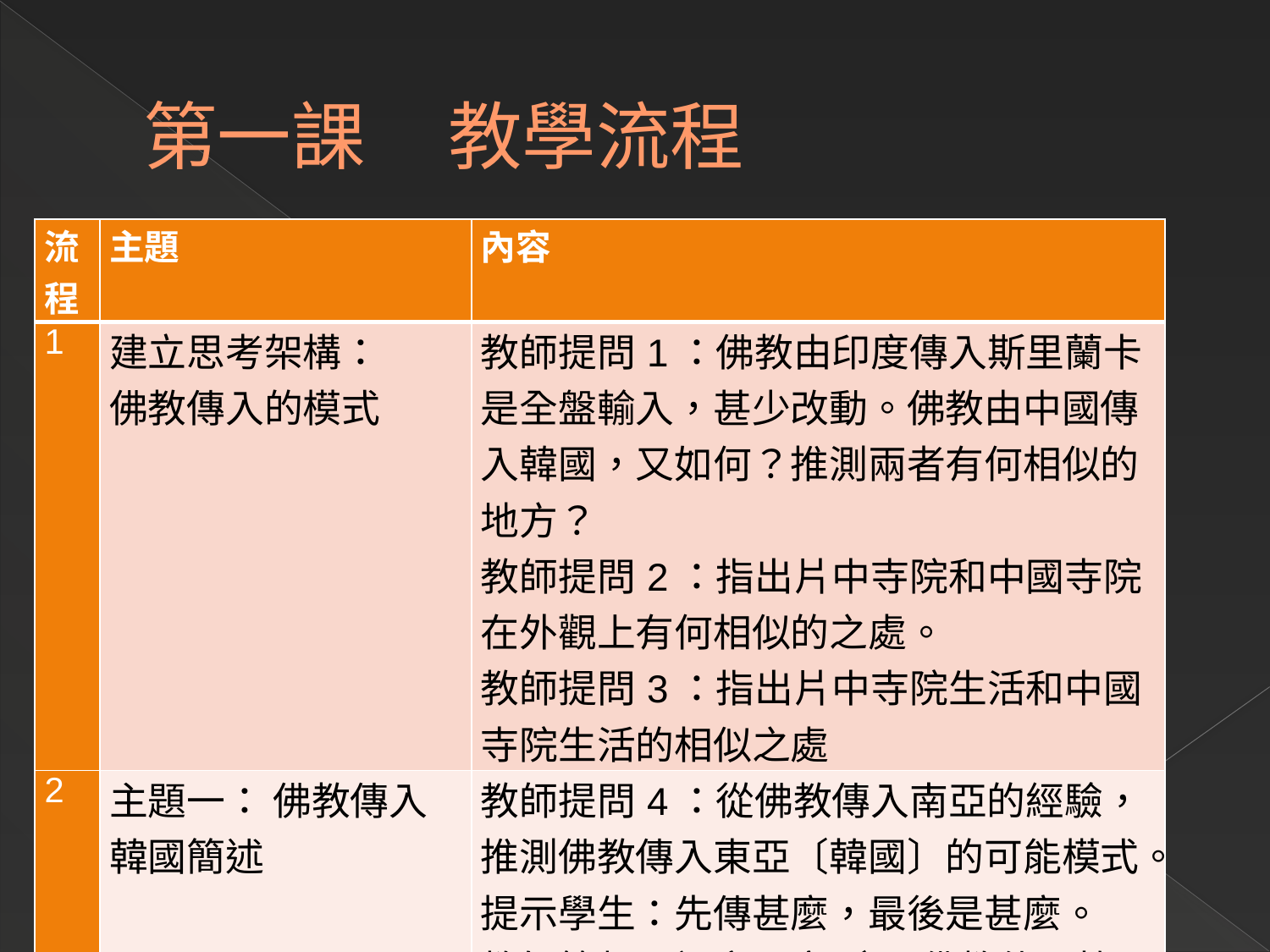

# 第一課     教學流程
| 流程 | 主題 | 內容 |
| --- | --- | --- |
| 1 | 建立思考架構： 佛教傳入的模式 | 教師提問1：佛教由印度傳入斯里蘭卡是全盤輸入，甚少改動。佛教由中國傳入韓國，又如何？推測兩者有何相似的地方？ 教師提問2：指出片中寺院和中國寺院在外觀上有何相似的之處。 教師提問3：指出片中寺院生活和中國寺院生活的相似之處 |
| 2 | 主題一： 佛教傳入韓國簡述 | 教師提問4：從佛教傳入南亞的經驗，推測佛教傳入東亞〔韓國〕的可能模式。提示學生：先傳甚麼，最後是甚麼。 教師簡報：課文內容〔I. 佛教傳入韓國簡述〕 |